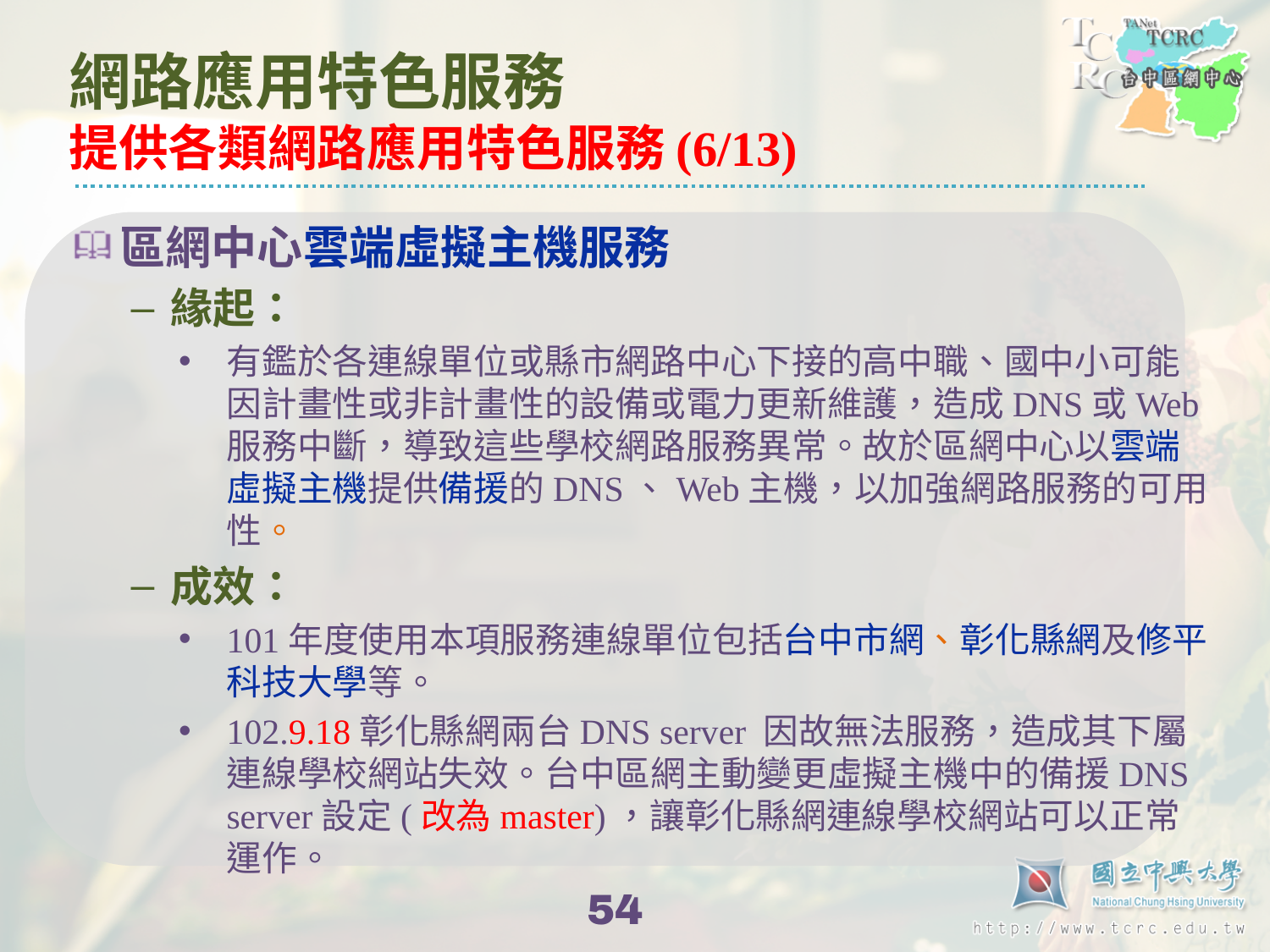

# 網路應用特色服務 提供各類網路應用特色服務(6/13)
區網中心雲端虛擬主機服務
緣起：
有鑑於各連線單位或縣市網路中心下接的高中職、國中小可能因計畫性或非計畫性的設備或電力更新維護，造成DNS或Web服務中斷，導致這些學校網路服務異常。故於區網中心以雲端虛擬主機提供備援的DNS、Web主機，以加強網路服務的可用性。
成效：
101年度使用本項服務連線單位包括台中市網、彰化縣網及修平科技大學等。
102.9.18彰化縣網兩台DNS server 因故無法服務，造成其下屬連線學校網站失效。台中區網主動變更虛擬主機中的備援DNS server設定(改為master)，讓彰化縣網連線學校網站可以正常運作。